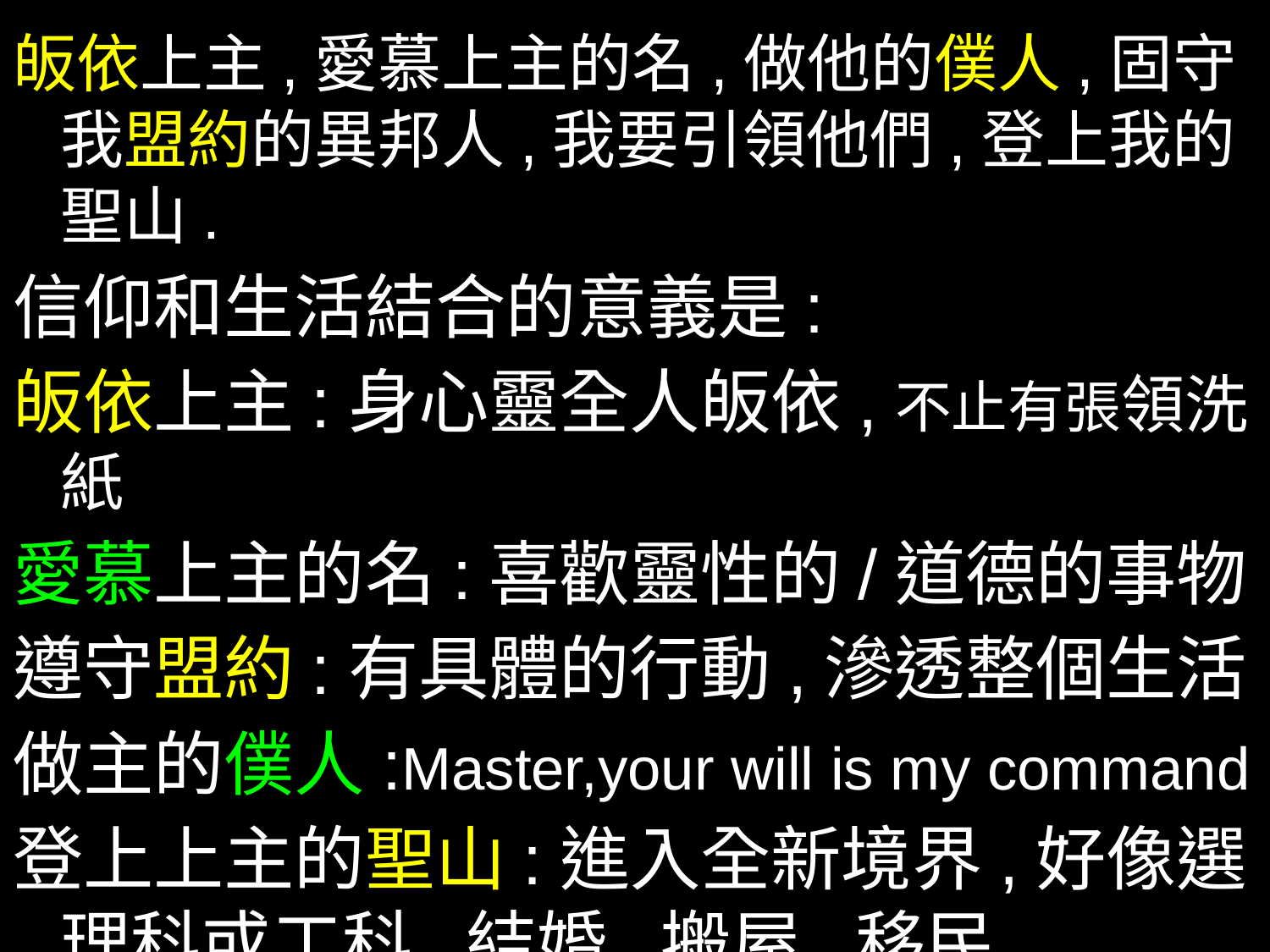

皈依上主,愛慕上主的名,做他的僕人,固守我盟約的異邦人,我要引領他們,登上我的聖山.
信仰和生活結合的意義是:
皈依上主:身心靈全人皈依,不止有張領洗紙
愛慕上主的名:喜歡靈性的/道德的事物
遵守盟約:有具體的行動,滲透整個生活
做主的僕人:Master,your will is my command
登上上主的聖山:進入全新境界,好像選理科或工科,結婚,搬屋,移民